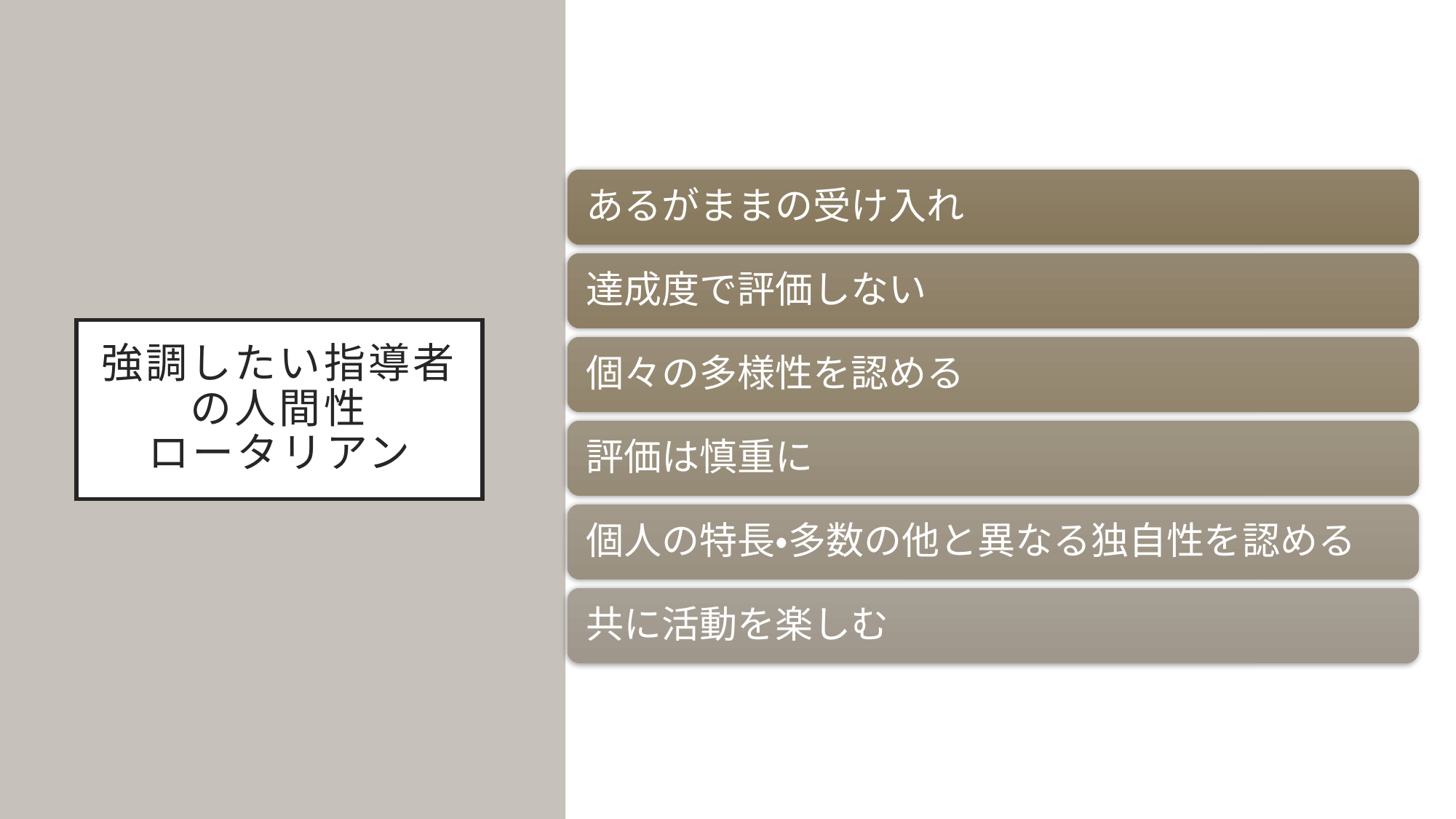

あるがままの受け入れ
達成度で評価しない
個々の多様性を認める
評価は慎重に
個人の特長・多数の他と異なる独自性を認める
共に活動を楽しむ
# 強調したい指導者の人間性 ロータリアン